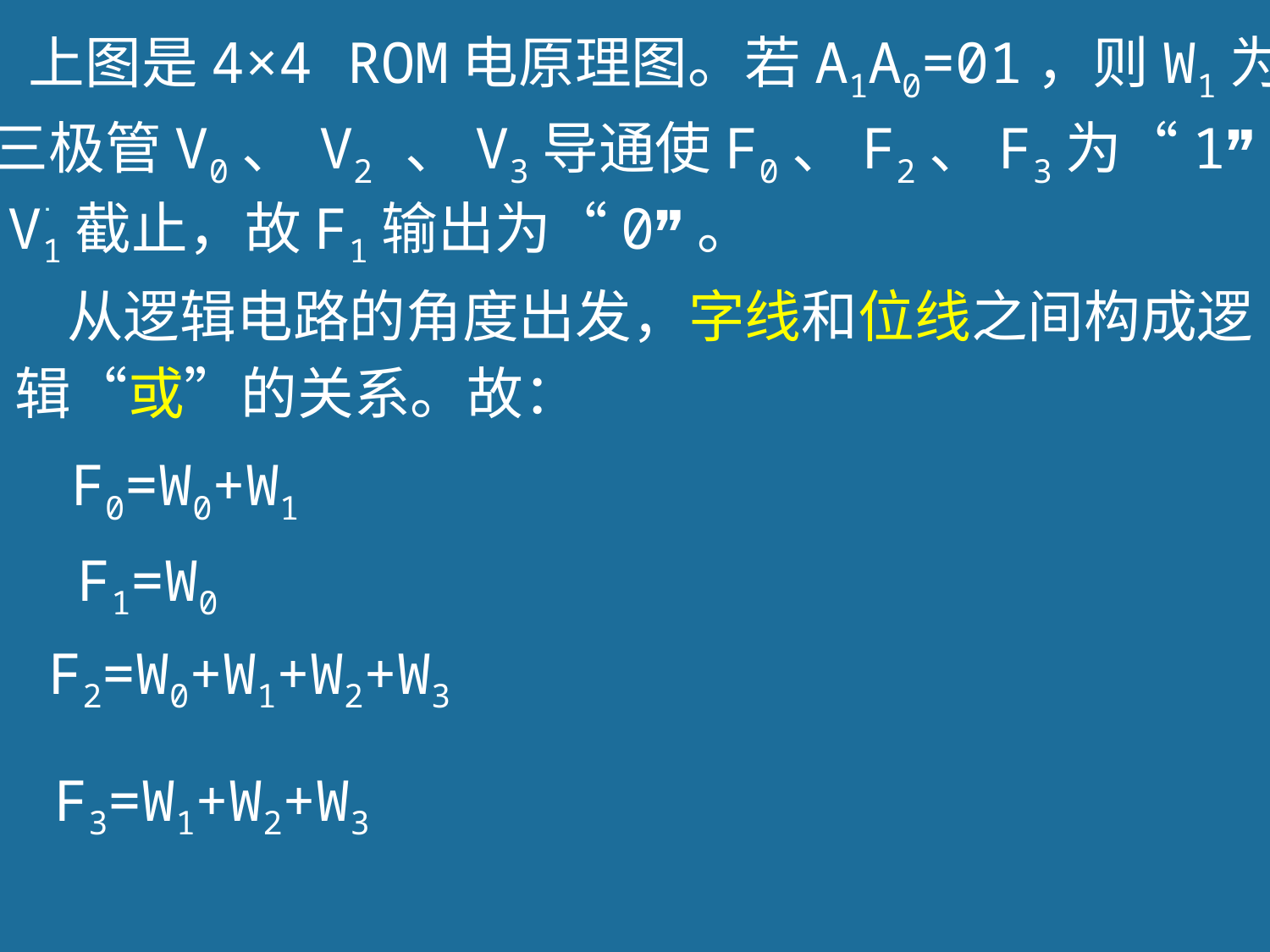

上图是4×4 ROM电原理图。若A1A0=01，则W1为
“1”使三极管V0、 V2 、V3导通使F0、F2、F3为“1”，
而V1截止，故F1输出为“0”。
# .
从逻辑电路的角度出发，字线和位线之间构成逻
辑“或”的关系。故：
F0=W0+W1
F1=W0
F2=W0+W1+W2+W3
F3=W1+W2+W3
16